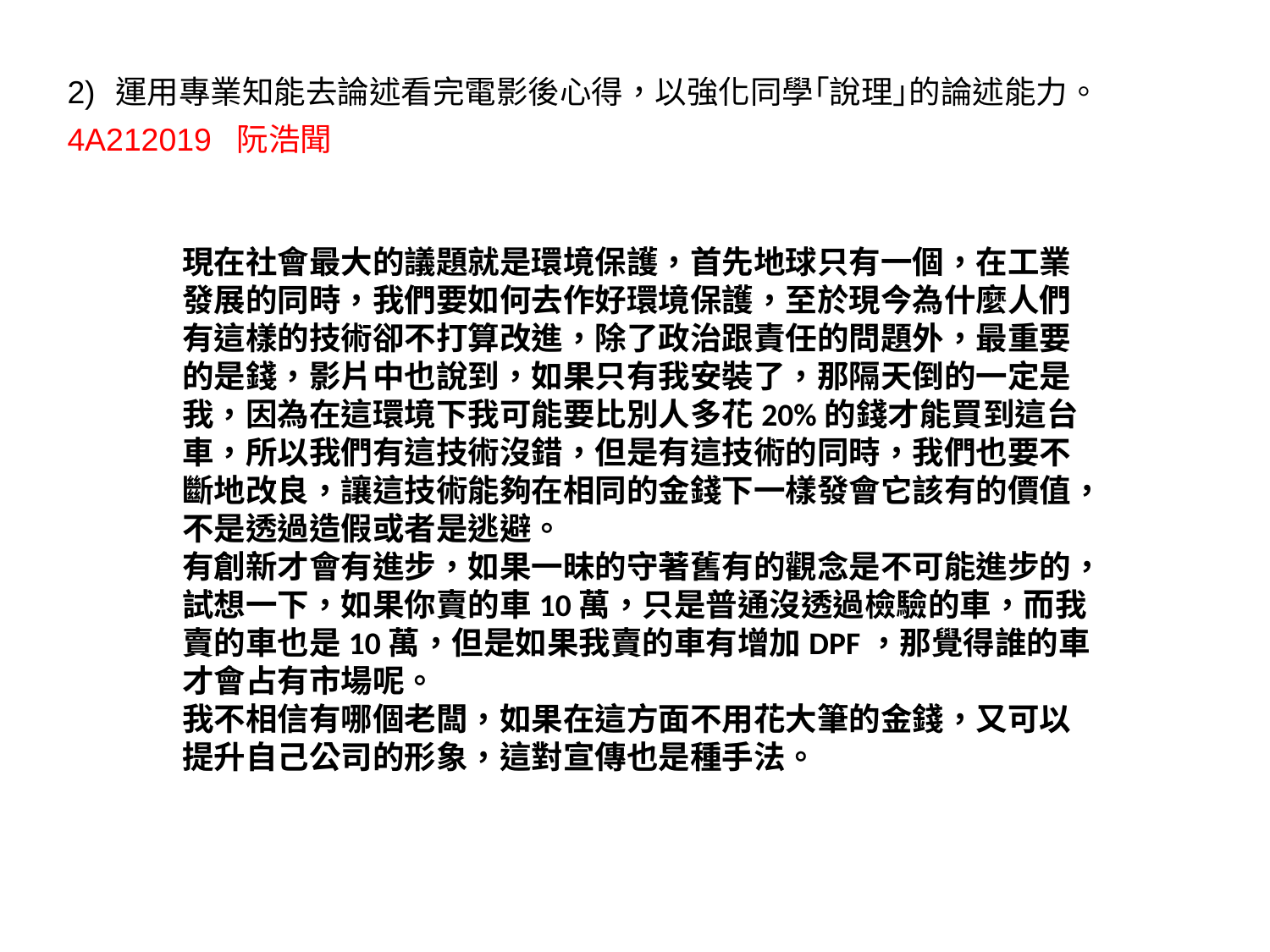

運用專業知能去論述看完電影後心得，以強化同學｢說理｣的論述能力。
4A212019  阮浩聞

現在社會最大的議題就是環境保護，首先地球只有一個，在工業發展的同時，我們要如何去作好環境保護，至於現今為什麼人們有這樣的技術卻不打算改進，除了政治跟責任的問題外，最重要的是錢，影片中也說到，如果只有我安裝了，那隔天倒的一定是我，因為在這環境下我可能要比別人多花20%的錢才能買到這台車，所以我們有這技術沒錯，但是有這技術的同時，我們也要不斷地改良，讓這技術能夠在相同的金錢下一樣發會它該有的價值，不是透過造假或者是逃避。
有創新才會有進步，如果一昧的守著舊有的觀念是不可能進步的，試想一下，如果你賣的車10萬，只是普通沒透過檢驗的車，而我賣的車也是10萬，但是如果我賣的車有增加DPF，那覺得誰的車才會占有市場呢。
我不相信有哪個老闆，如果在這方面不用花大筆的金錢，又可以提升自己公司的形象，這對宣傳也是種手法。